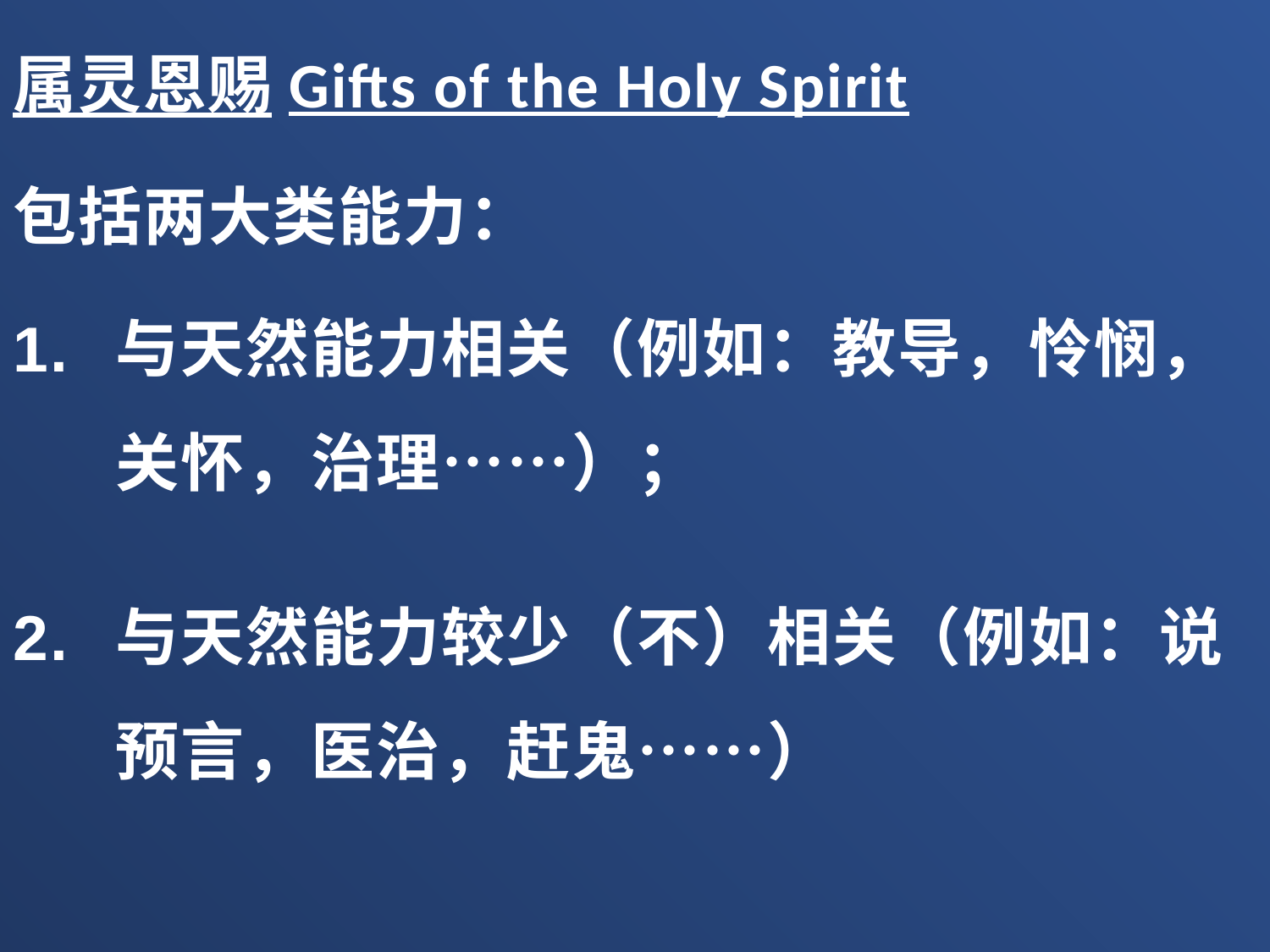

属灵恩赐Gifts of the Holy Spirit
包括两大类能力：
与天然能力相关（例如：教导，怜悯，关怀，治理……）；

与天然能力较少（不）相关（例如：说预言，医治，赶鬼……）